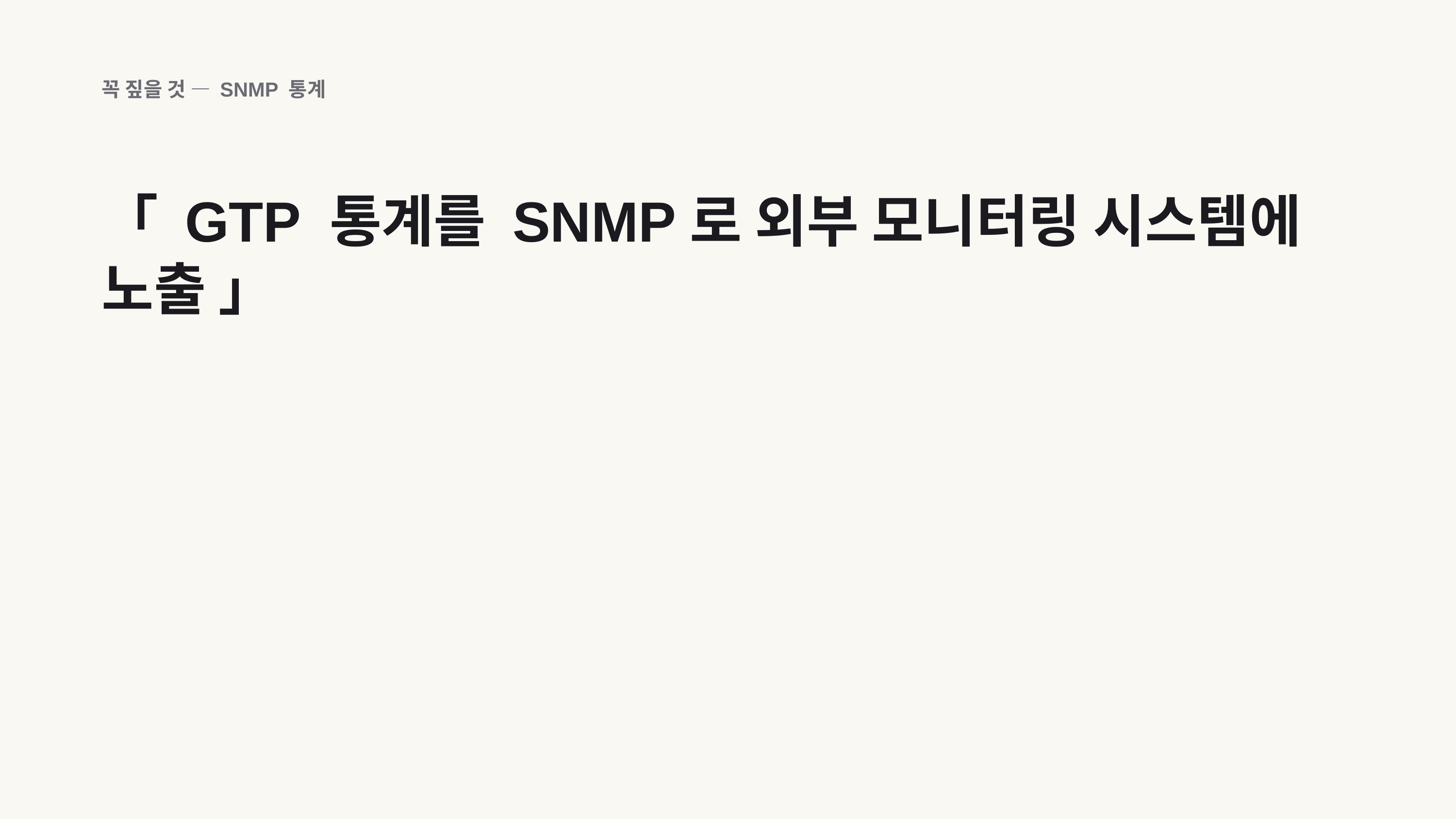

꼭 짚을 것 — SNMP 통계
「 GTP 통계를 SNMP로 외부 모니터링 시스템에 노출 」